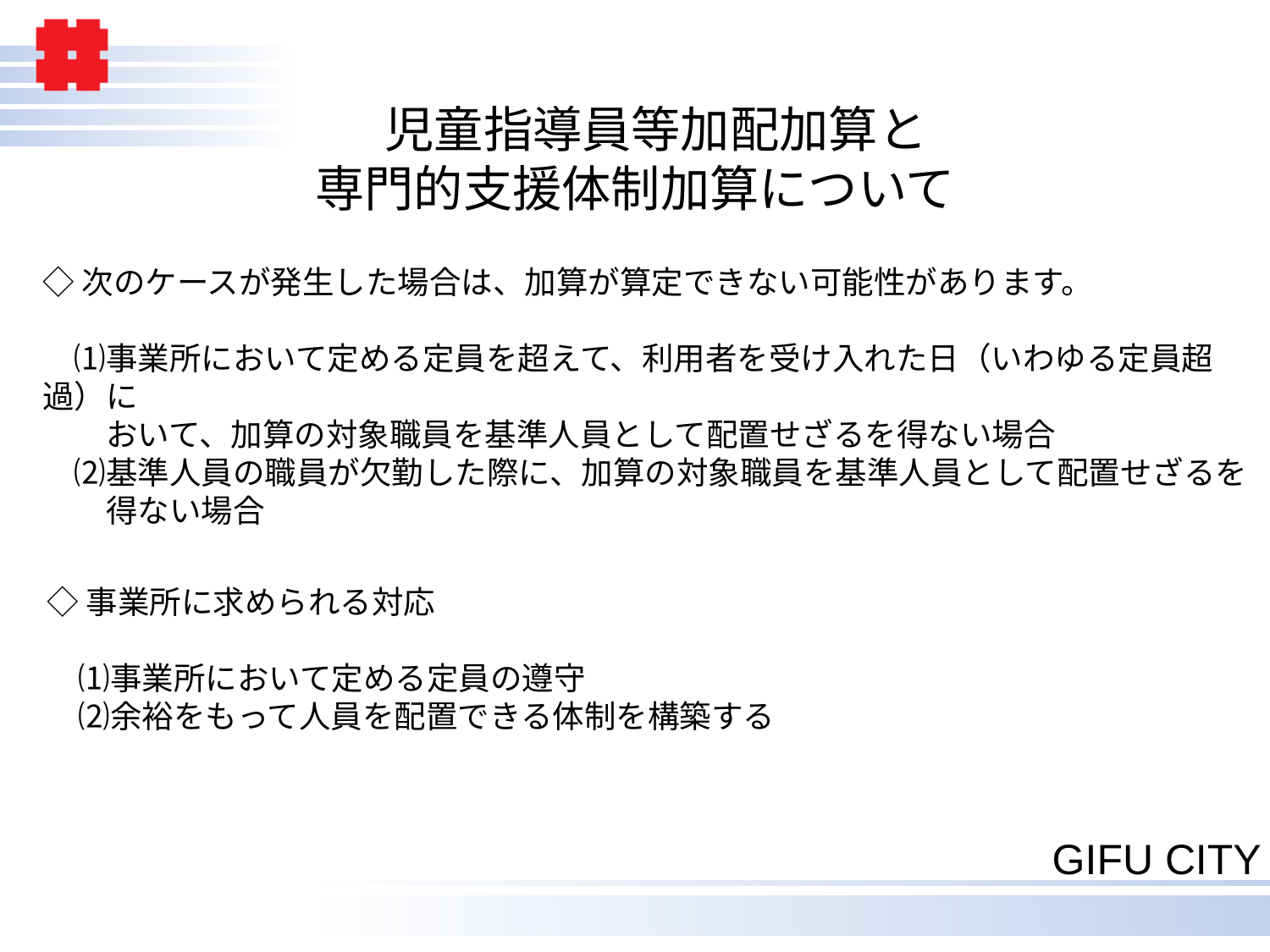

# 児童指導員等加配加算と 専門的支援体制加算について
◇次のケースが発生した場合は、加算が算定できない可能性があります。

　⑴事業所において定める定員を超えて、利用者を受け入れた日（いわゆる定員超過）に
　　おいて、加算の対象職員を基準人員として配置せざるを得ない場合
　⑵基準人員の職員が欠勤した際に、加算の対象職員を基準人員として配置せざるを
　　得ない場合

◇事業所に求められる対応

　⑴事業所において定める定員の遵守
　⑵余裕をもって人員を配置できる体制を構築する